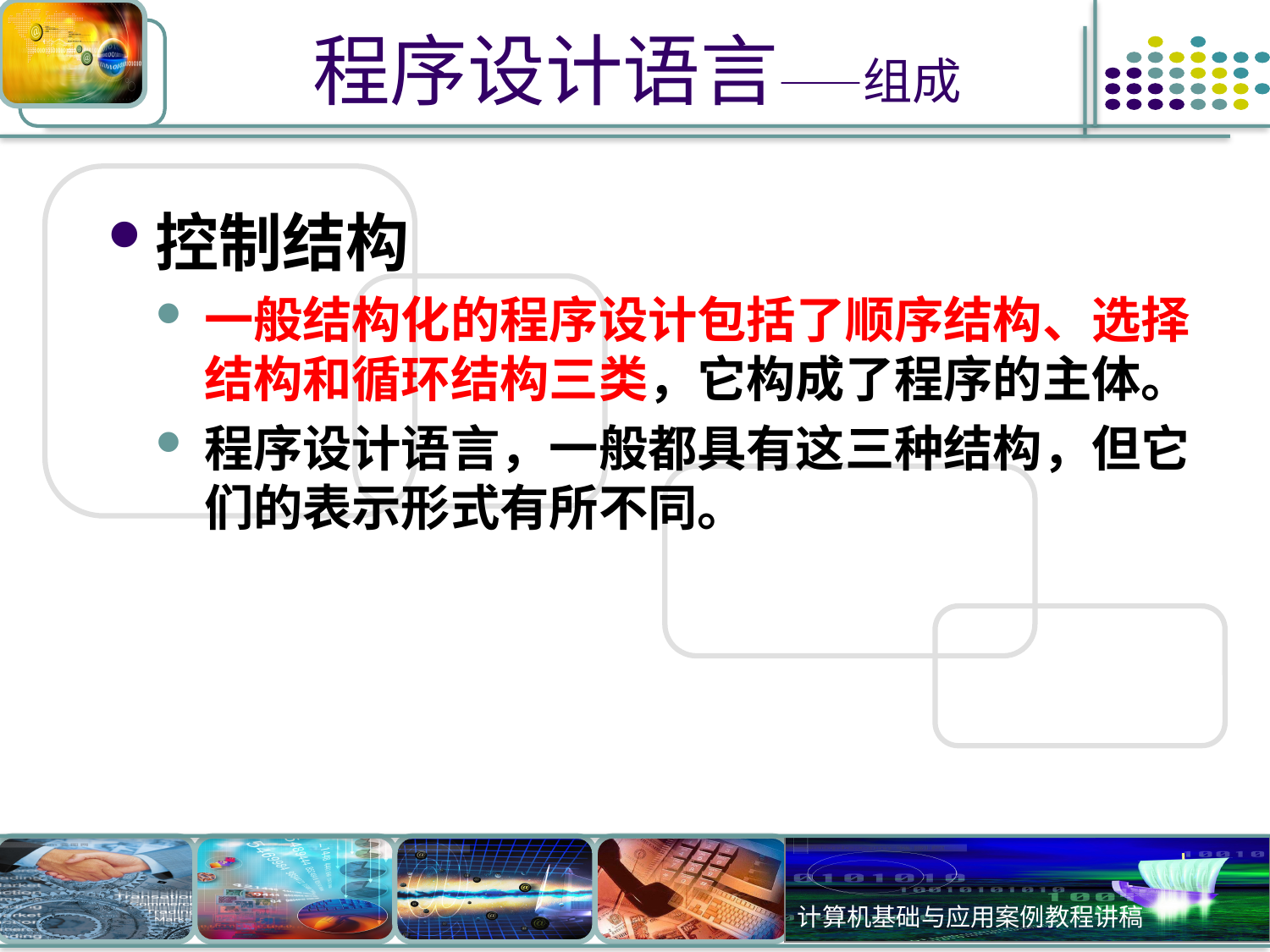

# 程序设计语言——组成
控制结构
一般结构化的程序设计包括了顺序结构、选择结构和循环结构三类，它构成了程序的主体。
程序设计语言，一般都具有这三种结构，但它们的表示形式有所不同。